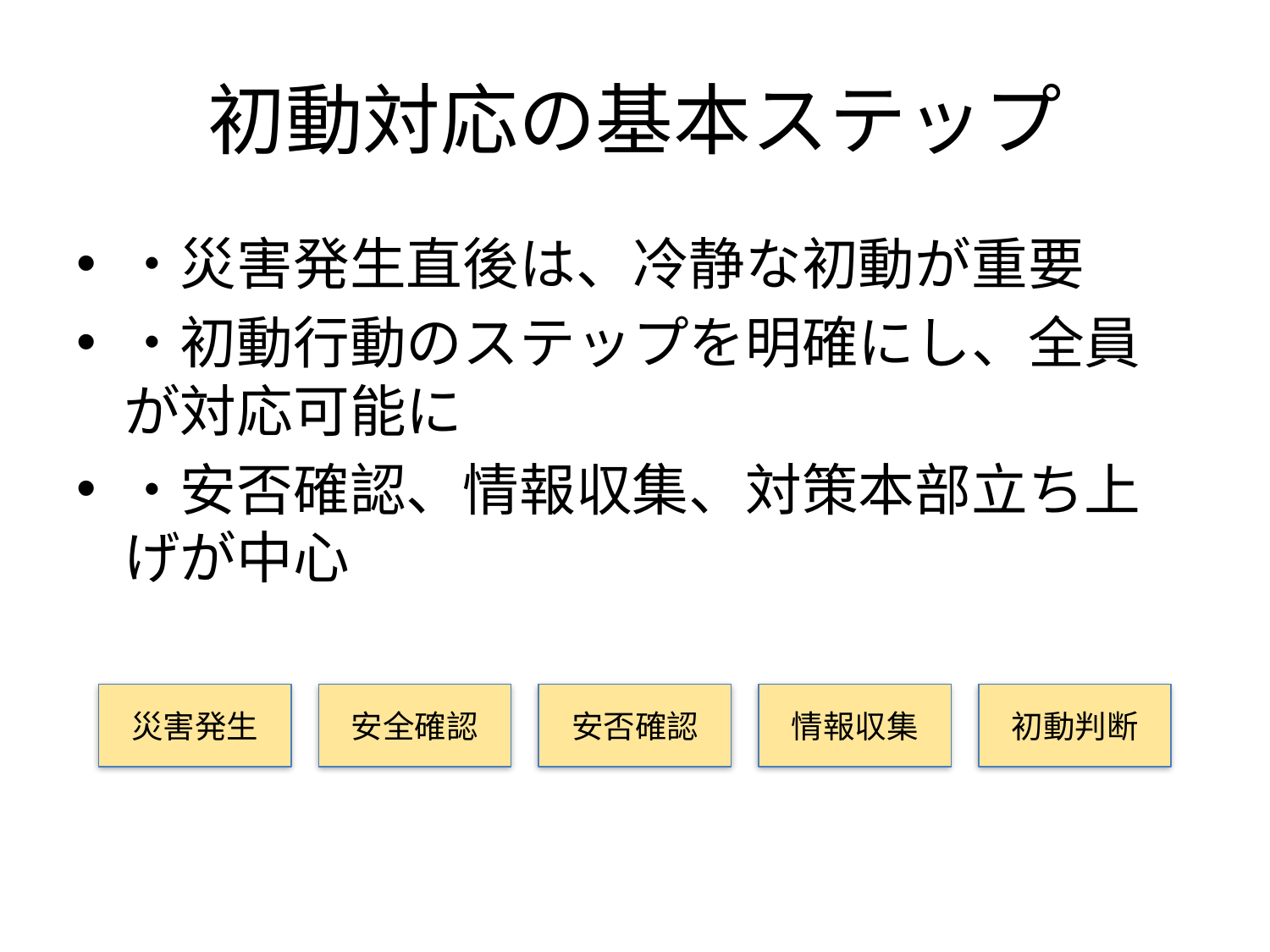

# 初動対応の基本ステップ
・災害発生直後は、冷静な初動が重要
・初動行動のステップを明確にし、全員が対応可能に
・安否確認、情報収集、対策本部立ち上げが中心
災害発生
安全確認
安否確認
情報収集
初動判断